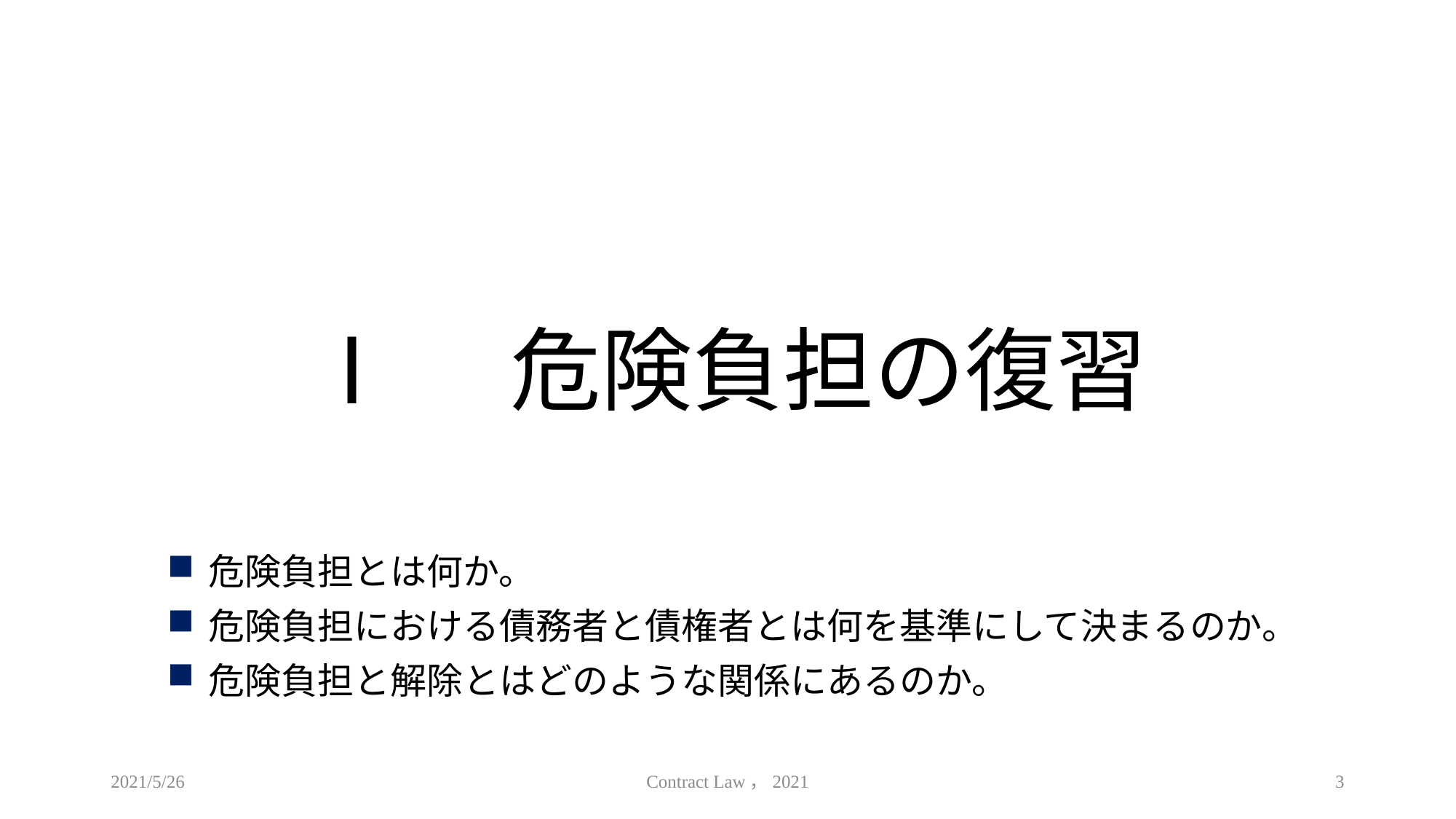

# Ⅰ　危険負担の復習
危険負担とは何か。
危険負担における債務者と債権者とは何を基準にして決まるのか。
危険負担と解除とはどのような関係にあるのか。
2021/5/26
Contract Law，2021
3